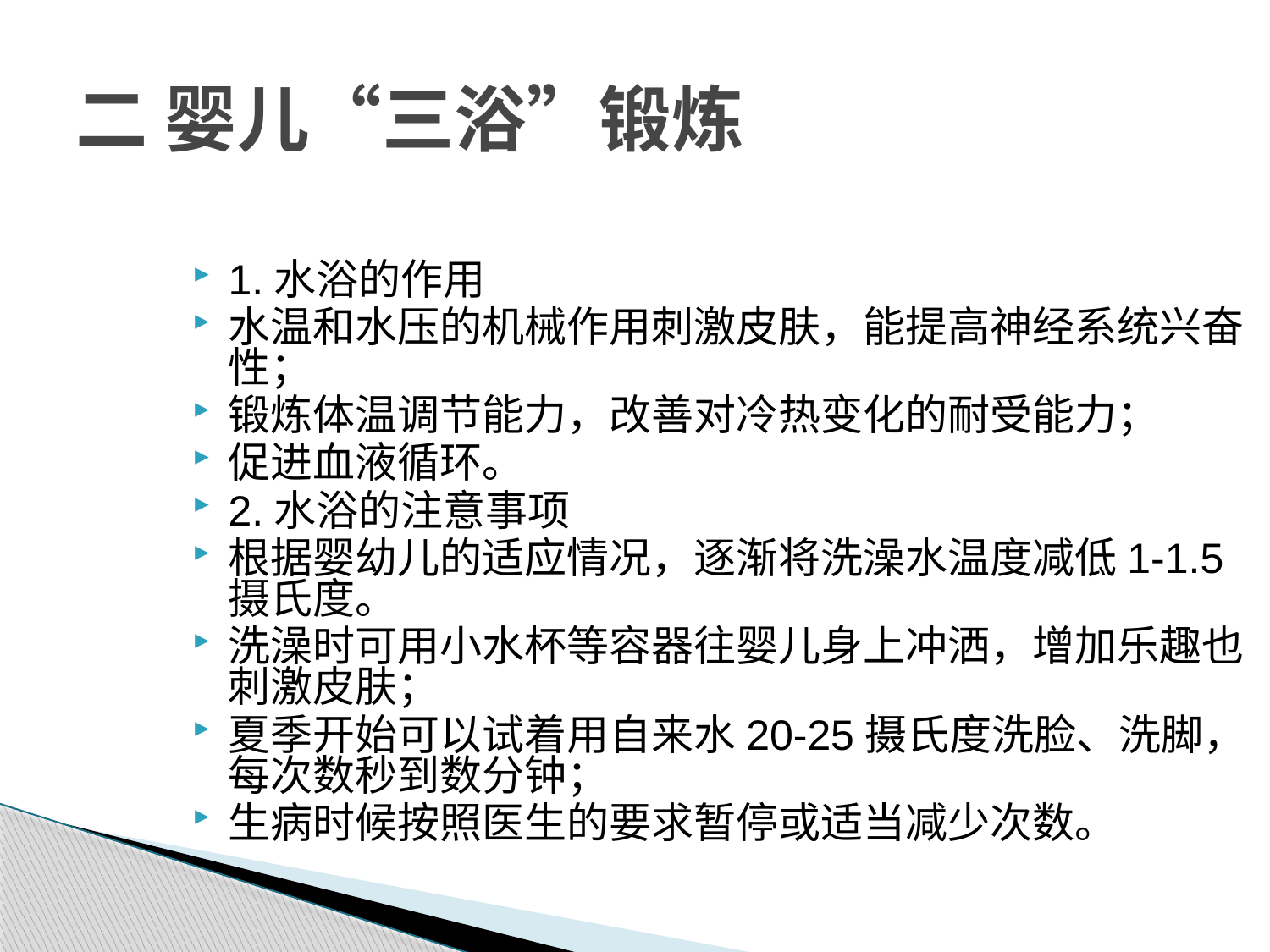

# 二 婴儿“三浴”锻炼
1.水浴的作用
水温和水压的机械作用刺激皮肤，能提高神经系统兴奋性；
锻炼体温调节能力，改善对冷热变化的耐受能力；
促进血液循环。
2.水浴的注意事项
根据婴幼儿的适应情况，逐渐将洗澡水温度减低1-1.5摄氏度。
洗澡时可用小水杯等容器往婴儿身上冲洒，增加乐趣也刺激皮肤；
夏季开始可以试着用自来水20-25摄氏度洗脸、洗脚，每次数秒到数分钟；
生病时候按照医生的要求暂停或适当减少次数。